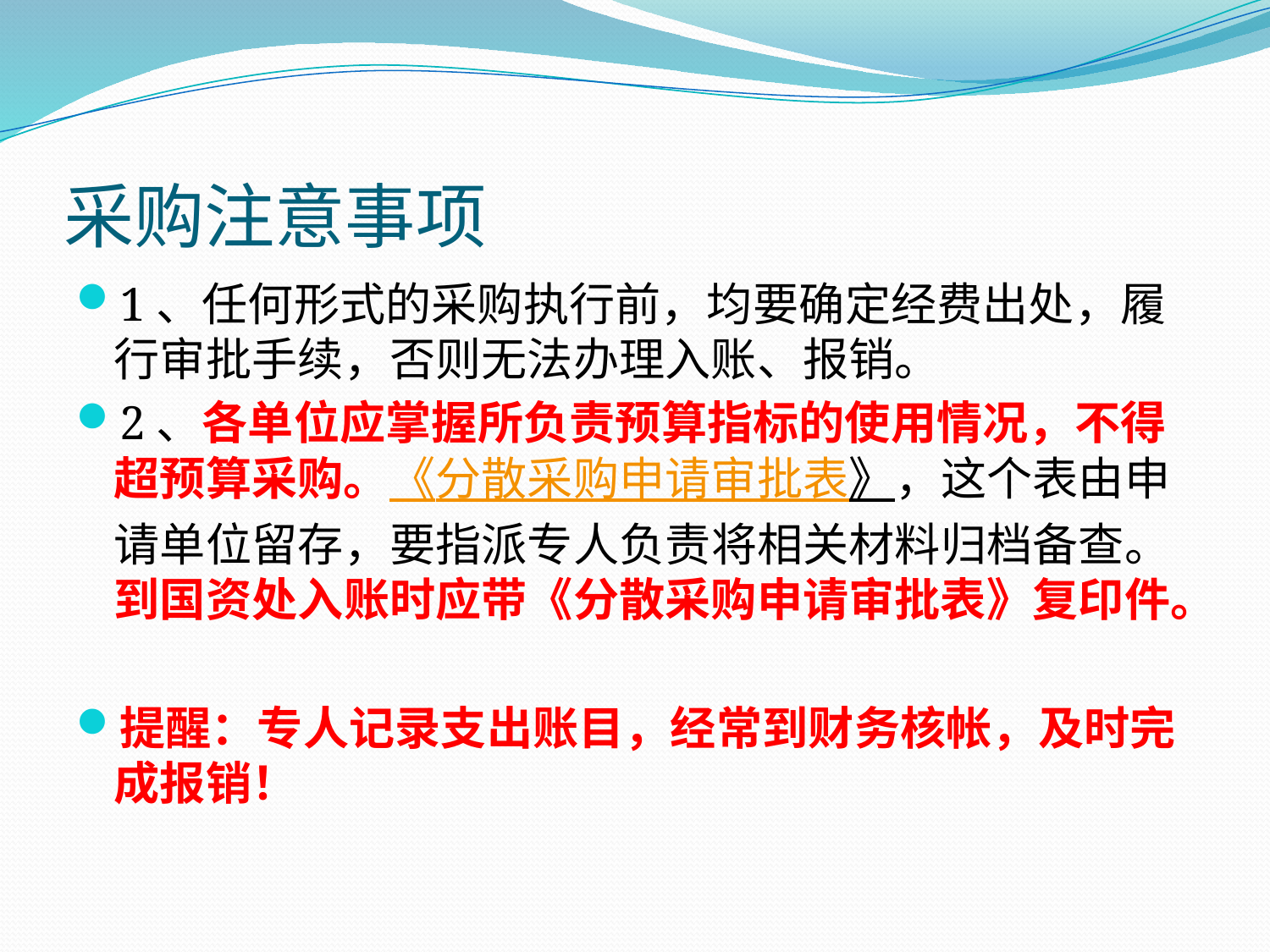

# 采购注意事项
1、任何形式的采购执行前，均要确定经费出处，履行审批手续，否则无法办理入账、报销。
2、各单位应掌握所负责预算指标的使用情况，不得超预算采购。《分散采购申请审批表》，这个表由申请单位留存，要指派专人负责将相关材料归档备查。到国资处入账时应带《分散采购申请审批表》复印件。

提醒：专人记录支出账目，经常到财务核帐，及时完成报销！